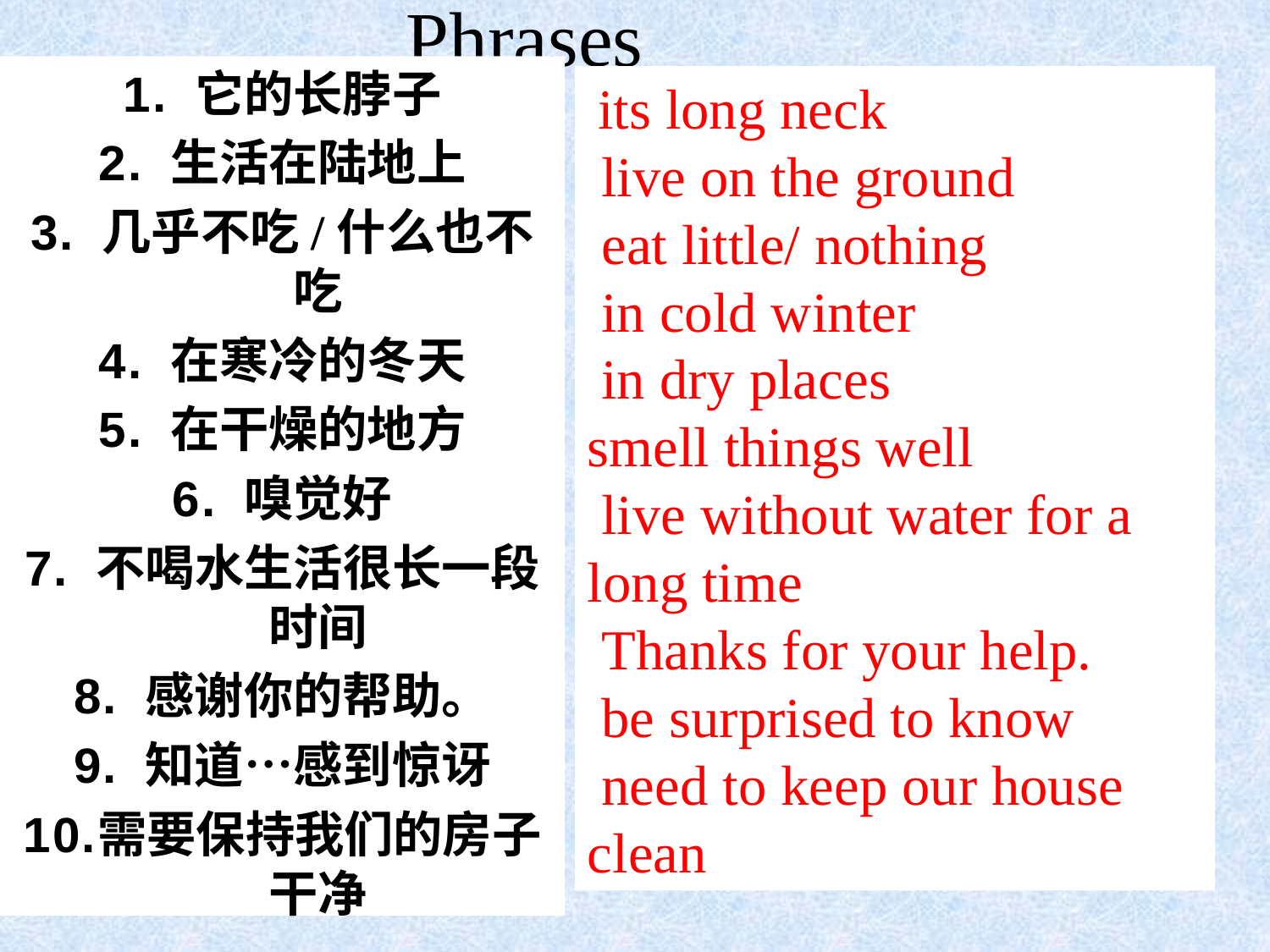

Phrases
它的长脖子
生活在陆地上
几乎不吃/什么也不吃
在寒冷的冬天
在干燥的地方
嗅觉好
不喝水生活很长一段时间
感谢你的帮助。
知道…感到惊讶
需要保持我们的房子干净

 its long neck
 live on the ground
 eat little/ nothing
 in cold winter
 in dry places
smell things well
 live without water for a long time
 Thanks for your help.
 be surprised to know
 need to keep our house clean